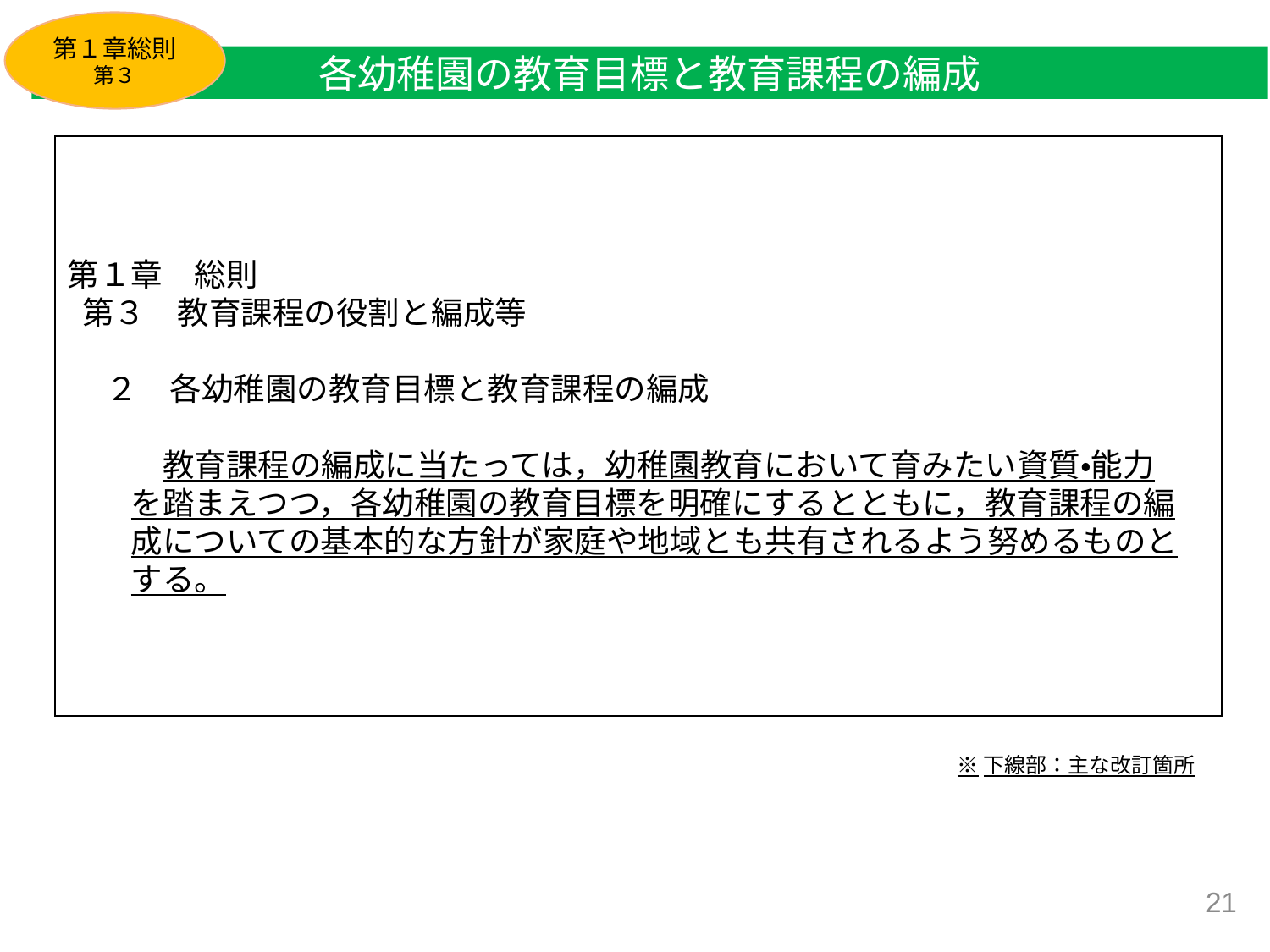

第１章総則
第３
各幼稚園の教育目標と教育課程の編成
第１章　総則
 第３　教育課程の役割と編成等

　 ２　各幼稚園の教育目標と教育課程の編成

　　　教育課程の編成に当たっては，幼稚園教育において育みたい資質・能力
　　を踏まえつつ，各幼稚園の教育目標を明確にするとともに，教育課程の編
　　成についての基本的な方針が家庭や地域とも共有されるよう努めるものと
　　する。
※下線部：主な改訂箇所
21